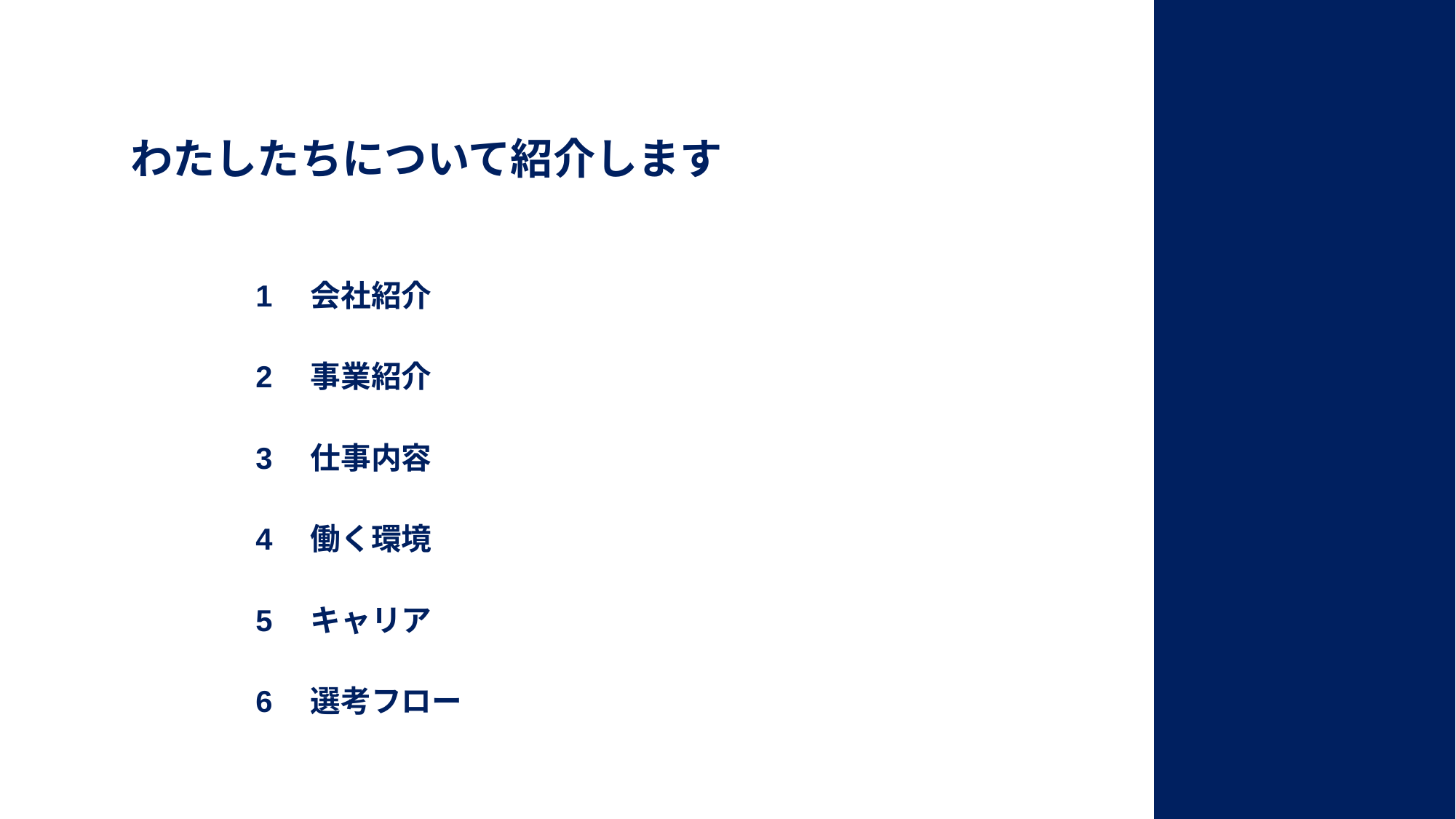

わたしたちについて紹介します
1　会社紹介
2　事業紹介
3　仕事内容
4　働く環境
5　キャリア
6　選考フロー